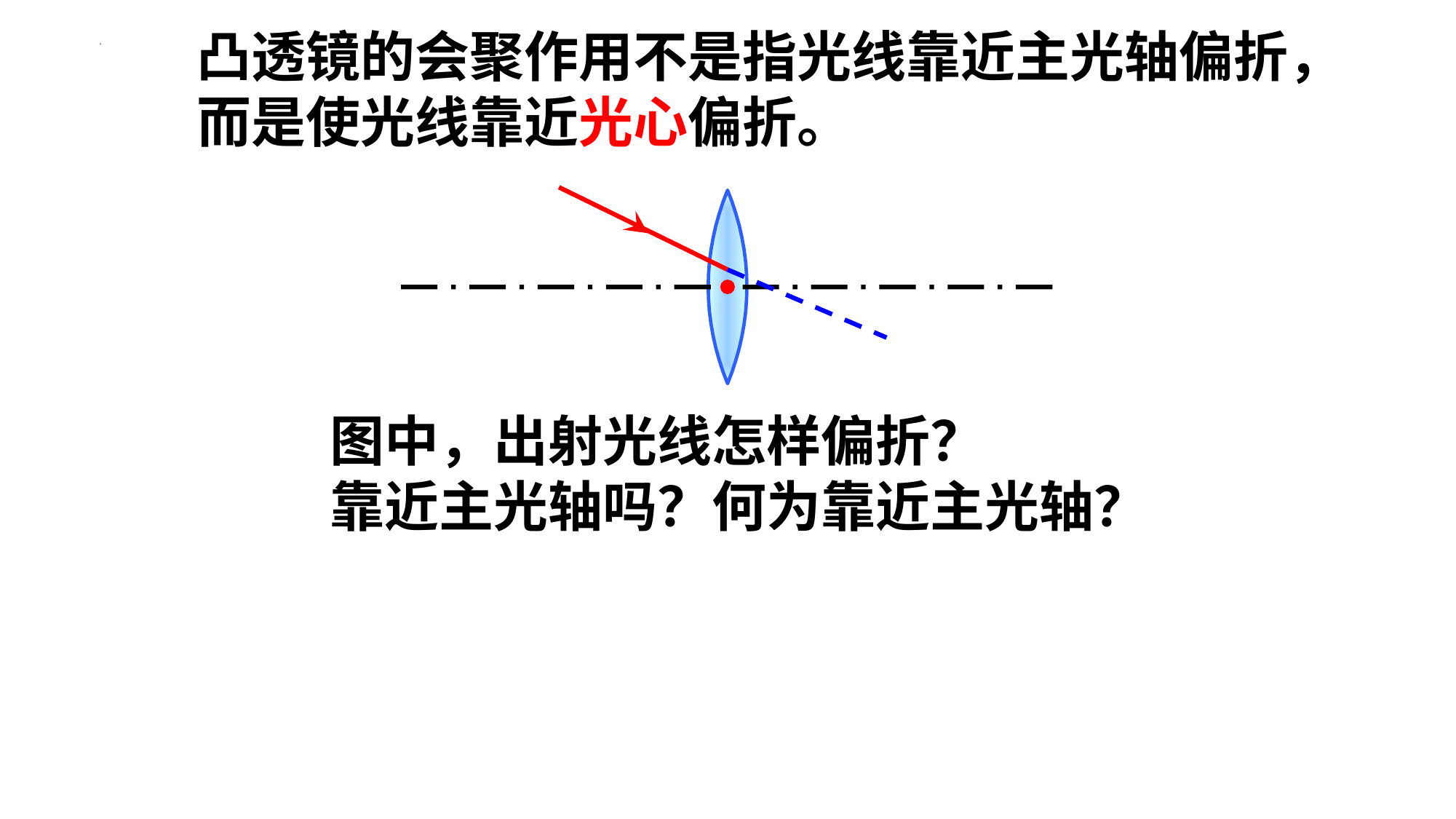

凸透镜的会聚作用不是指光线靠近主光轴偏折，
而是使光线靠近光心偏折。

图中，出射光线怎样偏折？
靠近主光轴吗？何为靠近主光轴？